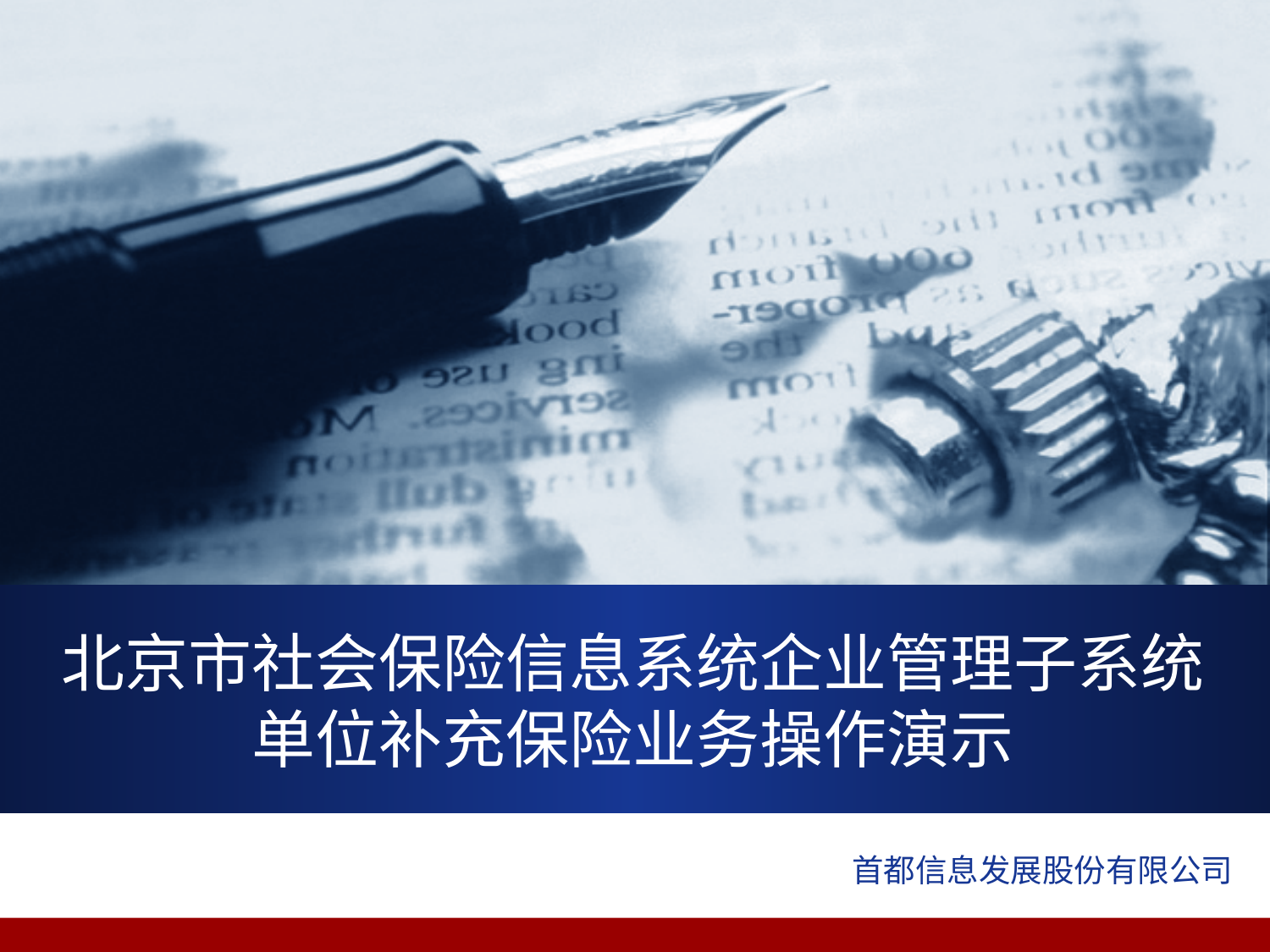

北京市社会保险信息系统企业管理子系统
单位补充保险业务操作演示

首都信息发展股份有限公司